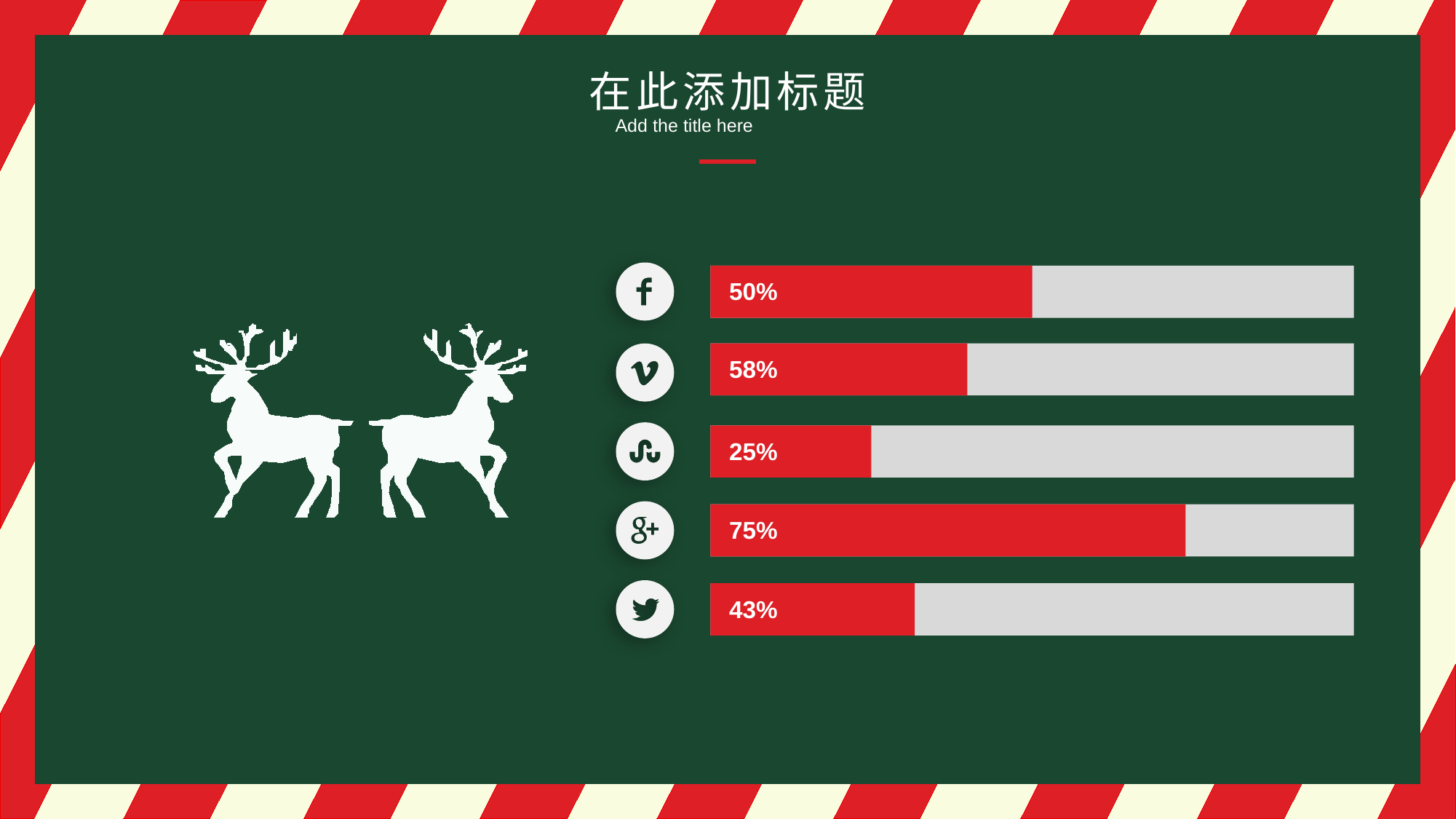

在此添加标题
Add the title here

50%

58%

25%

75%

43%